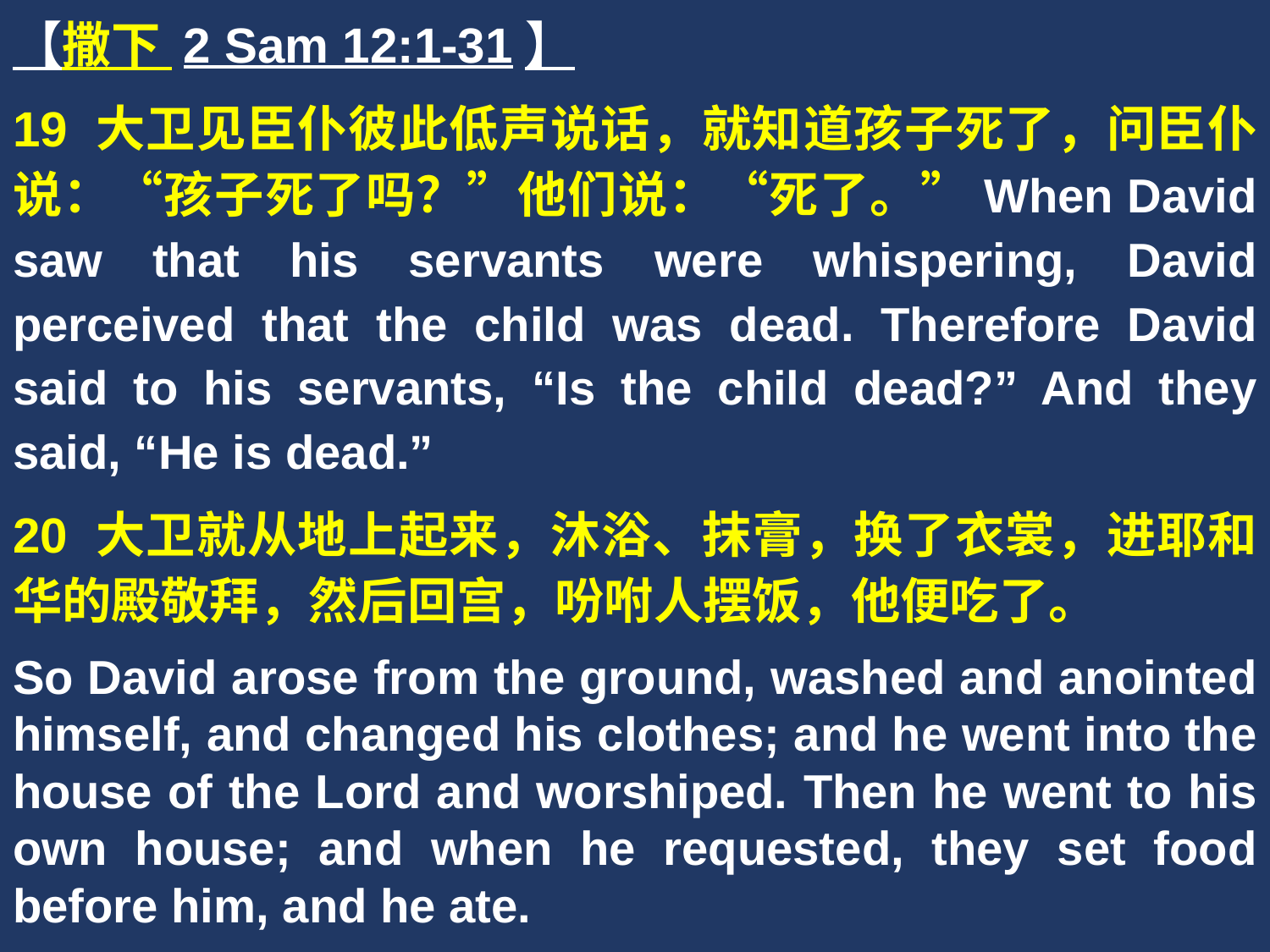

【撒下 2 Sam 12:1-31】
19 大卫见臣仆彼此低声说话，就知道孩子死了，问臣仆说：“孩子死了吗？”他们说：“死了。”When David saw that his servants were whispering, David perceived that the child was dead. Therefore David said to his servants, “Is the child dead?” And they said, “He is dead.”
20 大卫就从地上起来，沐浴、抹膏，换了衣裳，进耶和华的殿敬拜，然后回宫，吩咐人摆饭，他便吃了。
So David arose from the ground, washed and anointed himself, and changed his clothes; and he went into the house of the Lord and worshiped. Then he went to his own house; and when he requested, they set food before him, and he ate.